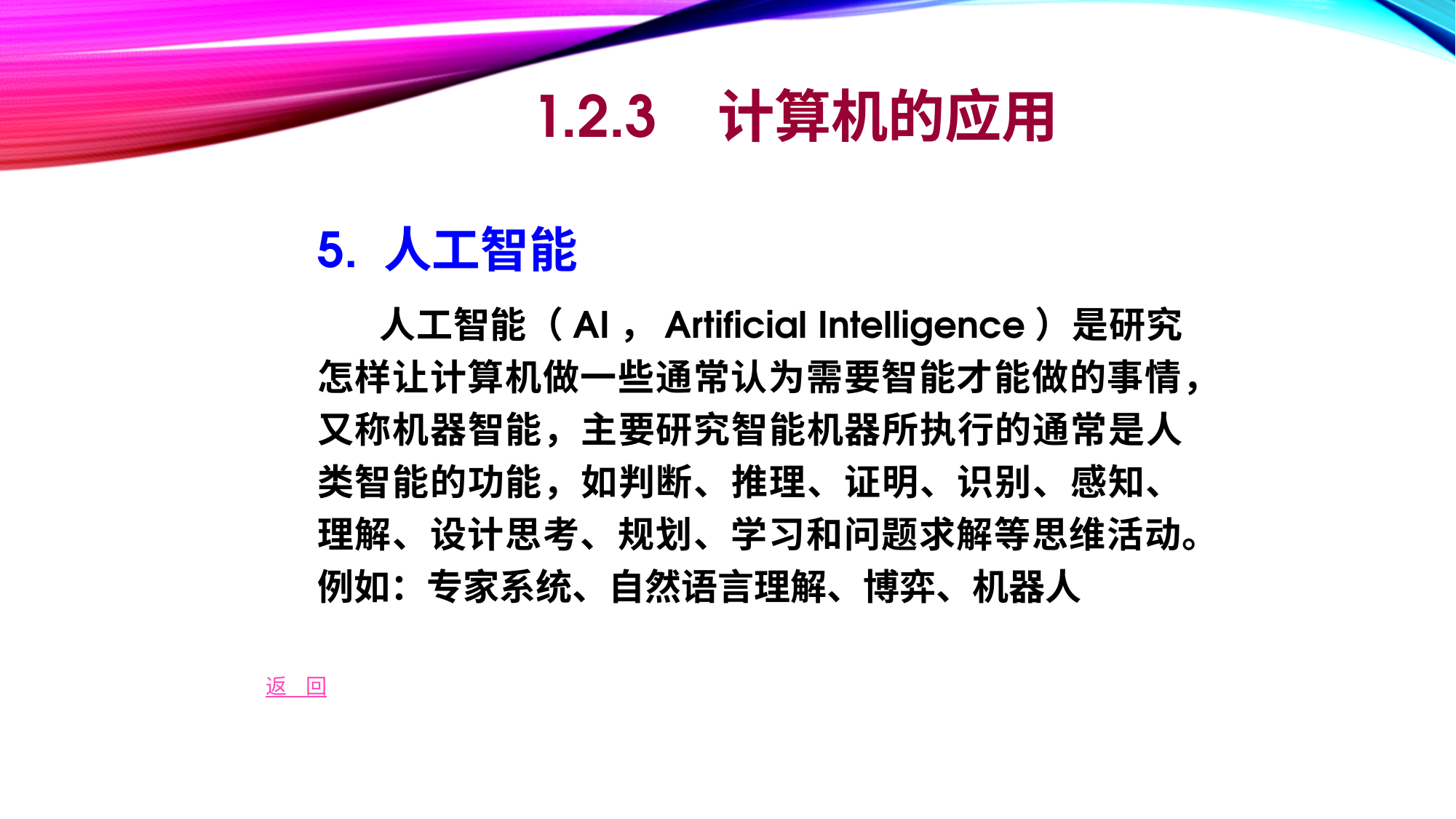

# 1.2.3   计算机的应用
5. 人工智能
      人工智能（AI，Artificial Intelligence）是研究怎样让计算机做一些通常认为需要智能才能做的事情，又称机器智能，主要研究智能机器所执行的通常是人类智能的功能，如判断、推理、证明、识别、感知、理解、设计思考、规划、学习和问题求解等思维活动。例如：专家系统、自然语言理解、博弈、机器人
返    回